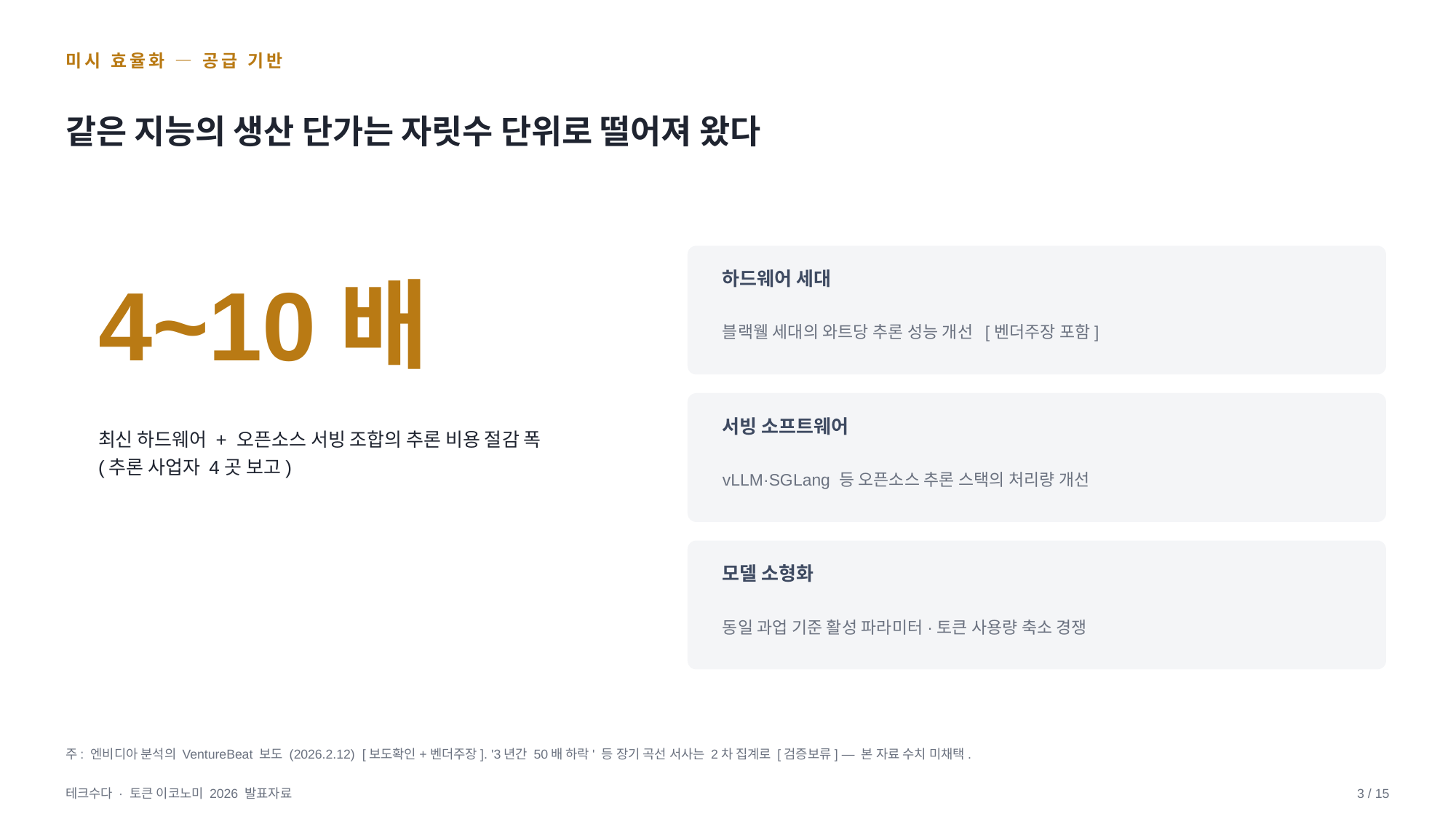

미시 효율화 — 공급 기반
같은 지능의 생산 단가는 자릿수 단위로 떨어져 왔다

4~10배
하드웨어 세대
블랙웰 세대의 와트당 추론 성능 개선  [벤더주장 포함]

최신 하드웨어 + 오픈소스 서빙 조합의 추론 비용 절감 폭
(추론 사업자 4곳 보고)
서빙 소프트웨어
vLLM·SGLang 등 오픈소스 추론 스택의 처리량 개선

모델 소형화
동일 과업 기준 활성 파라미터·토큰 사용량 축소 경쟁
주: 엔비디아 분석의 VentureBeat 보도 (2026.2.12)  [보도확인+벤더주장]. '3년간 50배 하락' 등 장기 곡선 서사는 2차 집계로 [검증보류] — 본 자료 수치 미채택.
테크수다 · 토큰 이코노미 2026 발표자료
3 / 15